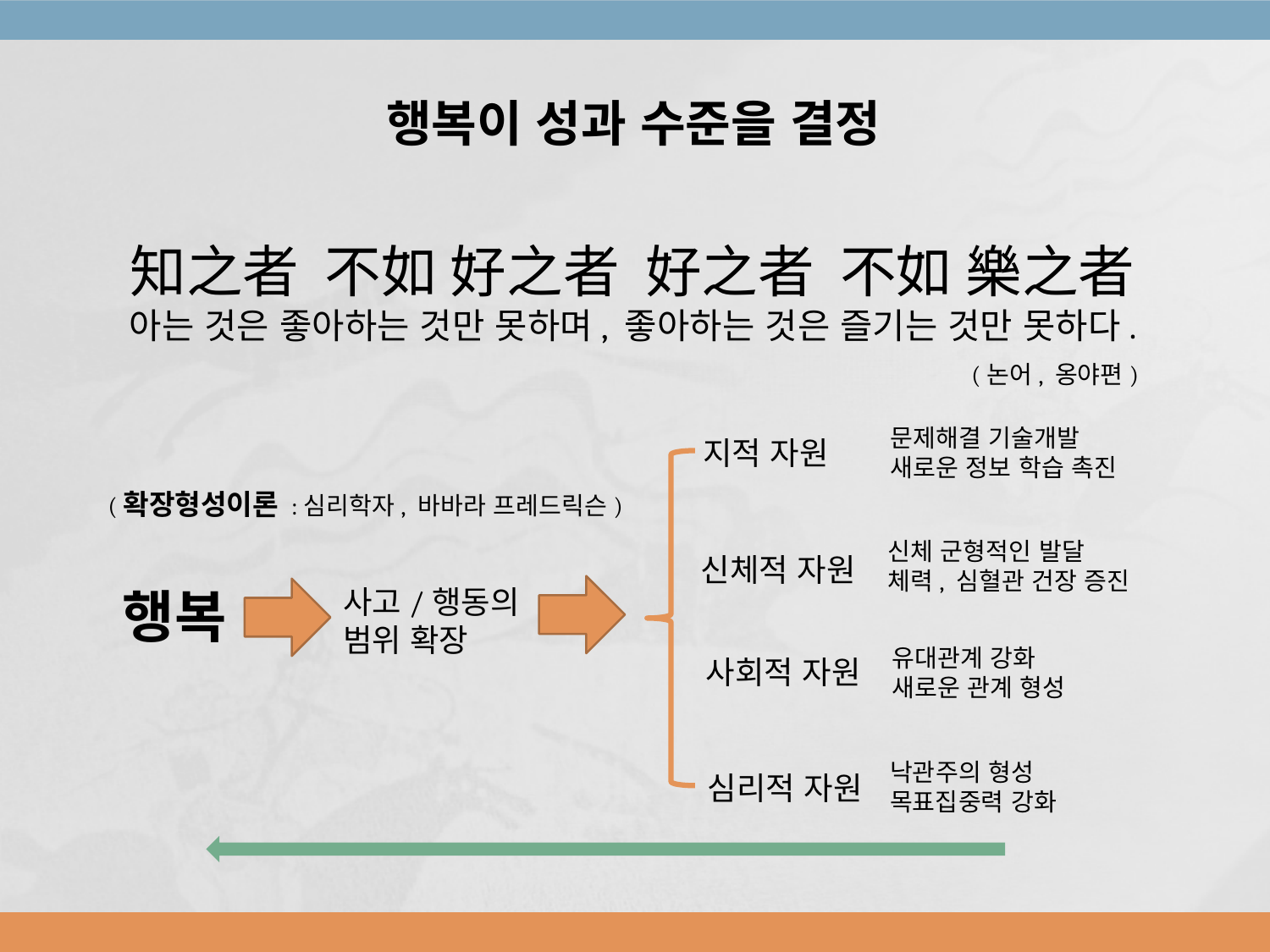

행복이 성과 수준을 결정
知之者  不如 好之者  好之者  不如 樂之者
아는 것은 좋아하는 것만 못하며, 좋아하는 것은 즐기는 것만 못하다.
(논어, 옹야편)
문제해결 기술개발
새로운 정보 학습 촉진
지적 자원

(확장형성이론 :심리학자, 바바라 프레드릭슨)
신체 군형적인 발달
체력, 심혈관 건장 증진
신체적 자원
행복

사고/행동의
범위 확장

유대관계 강화
새로운 관계 형성
사회적 자원
낙관주의 형성
목표집중력 강화
심리적 자원